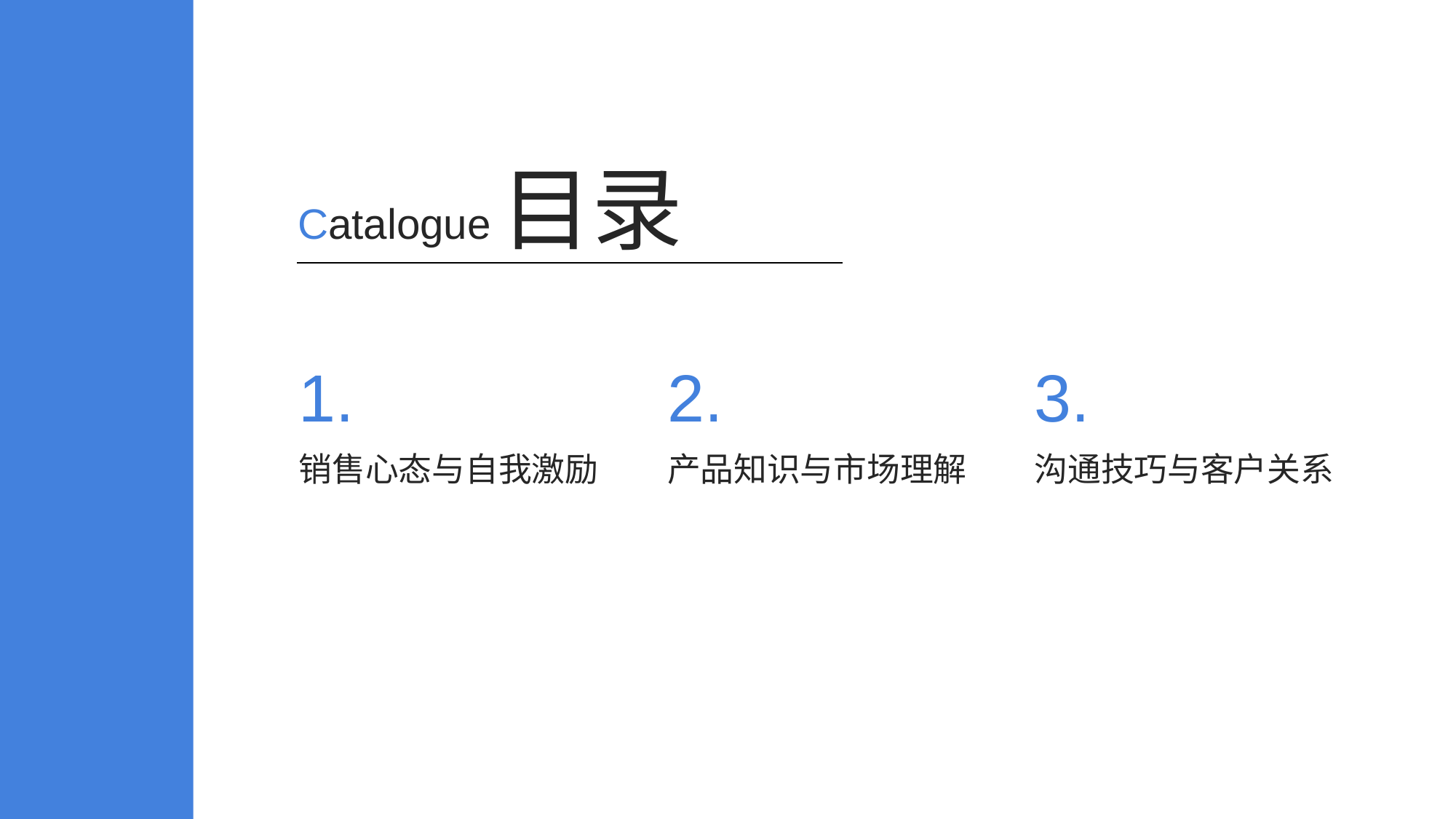

目录
Catalogue
1.
2.
3.
销售心态与自我激励
产品知识与市场理解
沟通技巧与客户关系